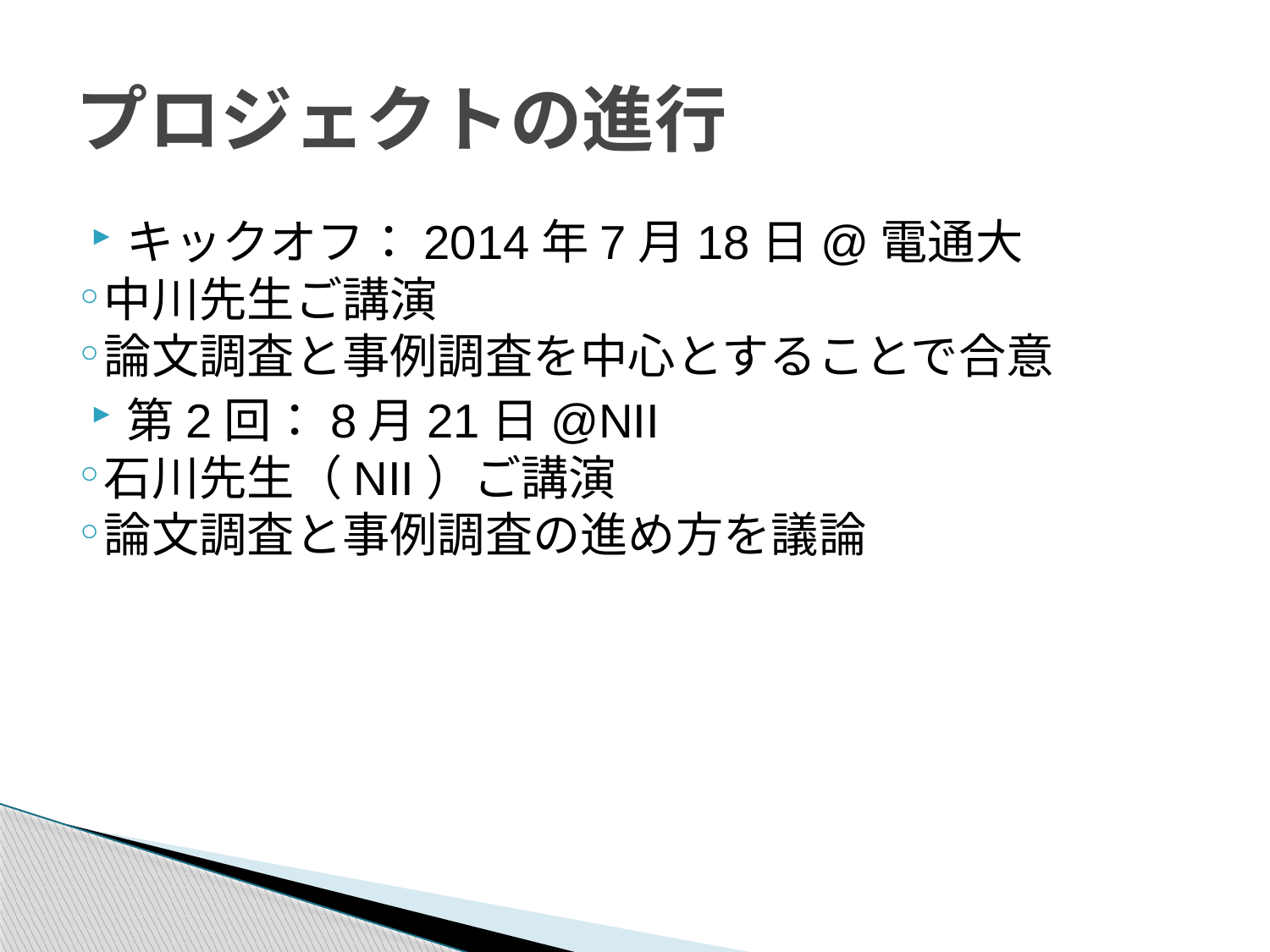

プロジェクトの進行
キックオフ：2014年7月18日@電通大
中川先生ご講演
論文調査と事例調査を中心とすることで合意
第2回：8月21日@NII
石川先生（NII）ご講演
論文調査と事例調査の進め方を議論